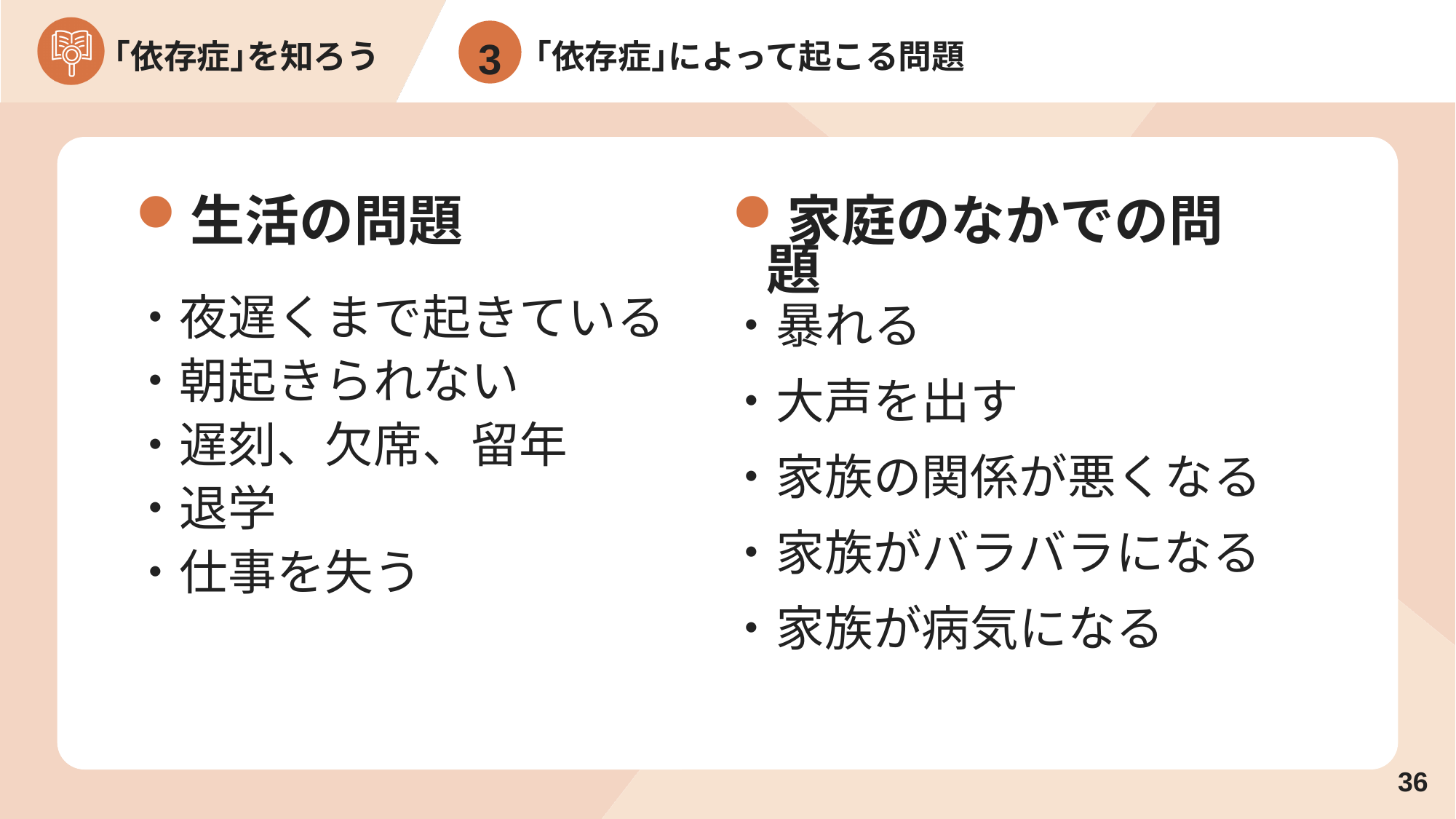

3
｢依存症｣によって起こる問題
生活の問題
・夜遅くまで起きている
・朝起きられない
・遅刻、欠席、留年
・退学
・仕事を失う
家庭のなかでの問題
・暴れる
・大声を出す
・家族の関係が悪くなる
・家族がバラバラになる
・家族が病気になる
36